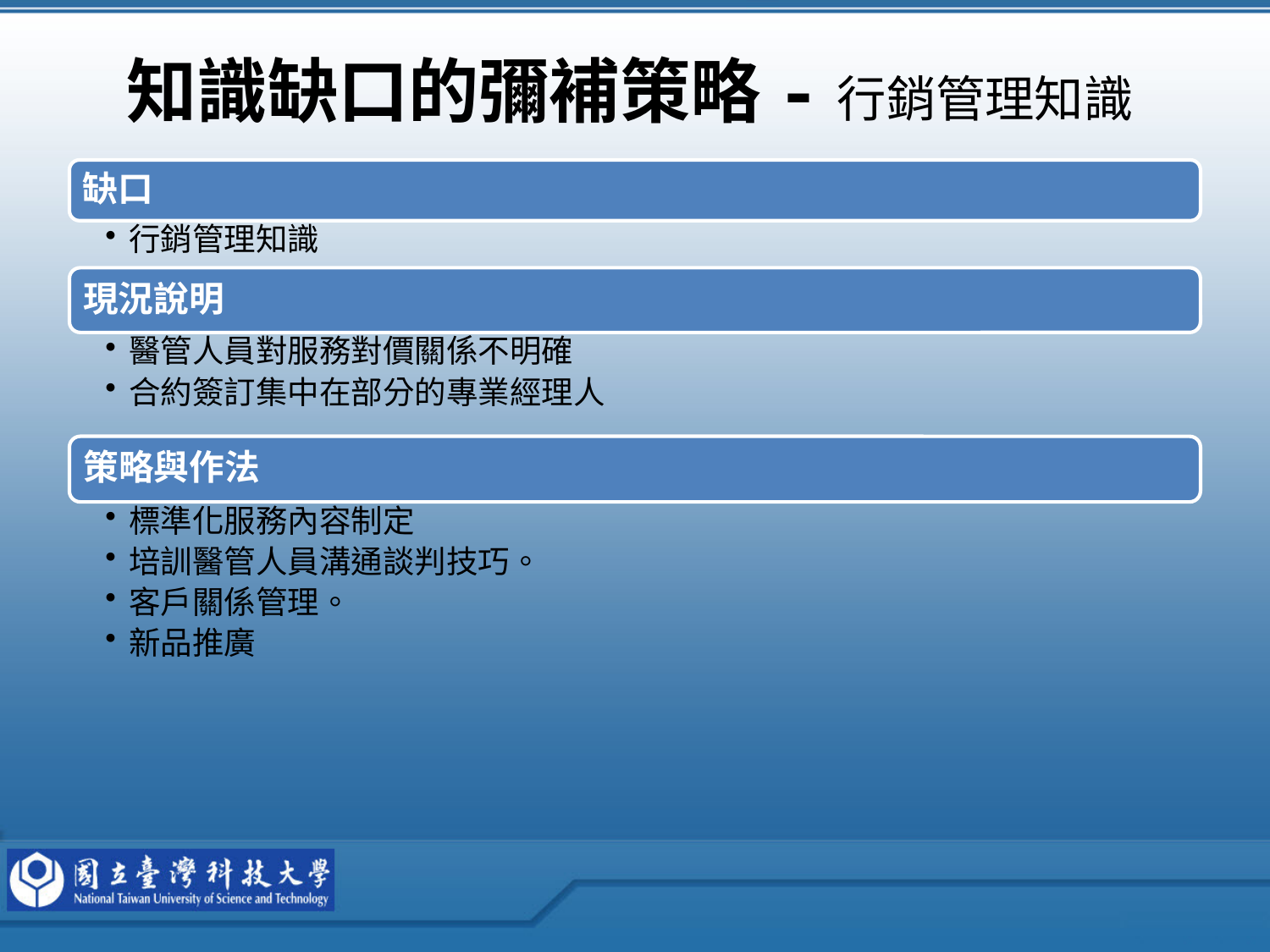

# 知識缺口的彌補策略-行銷管理知識
缺口
行銷管理知識
現況說明
醫管人員對服務對價關係不明確
合約簽訂集中在部分的專業經理人
策略與作法
標準化服務內容制定
培訓醫管人員溝通談判技巧。
客戶關係管理。
新品推廣